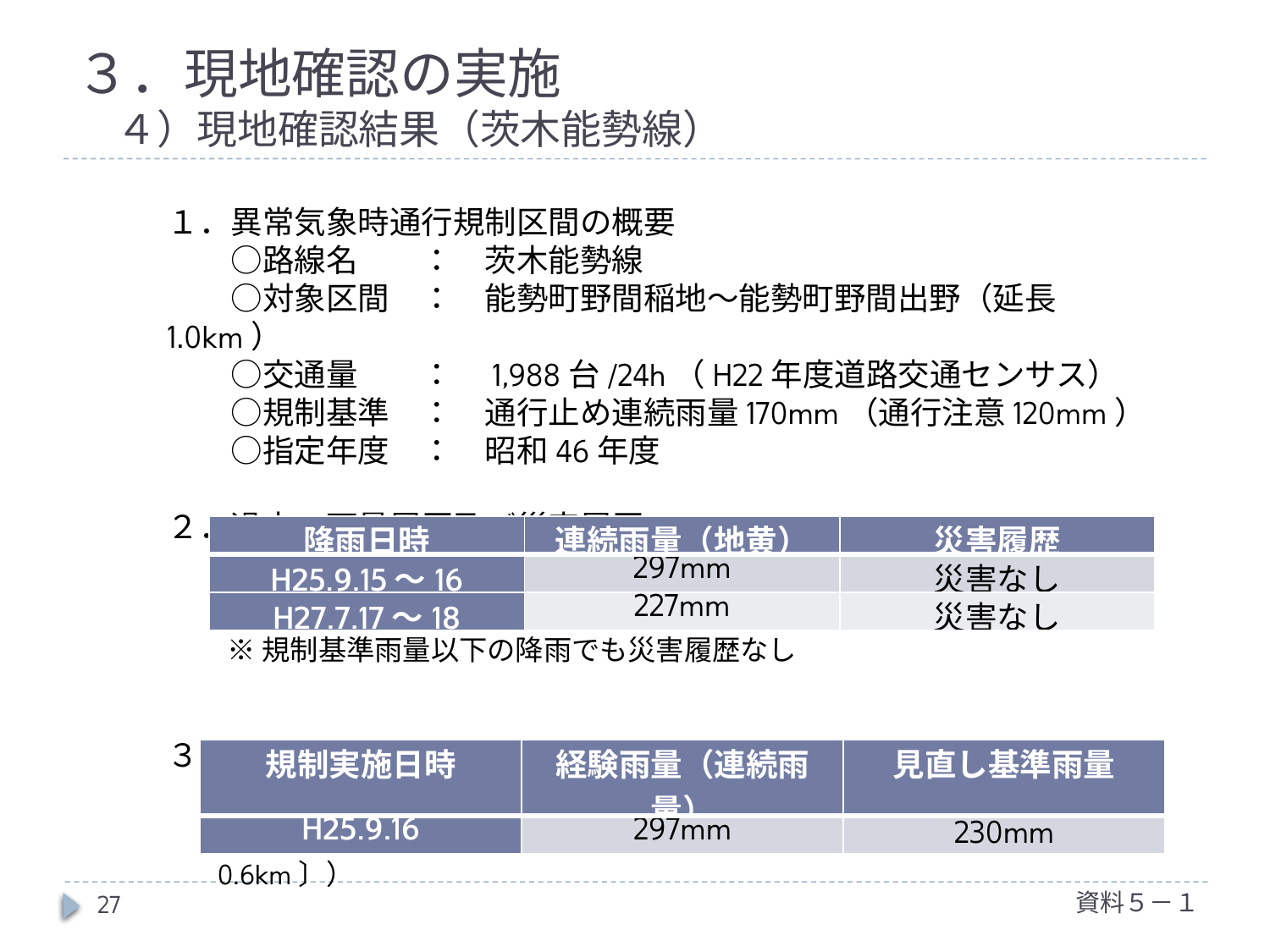

# ３．現地確認の実施 　４）現地確認結果（茨木能勢線）
１．異常気象時通行規制区間の概要
　　○路線名	：　茨木能勢線
　　○対象区間	：　能勢町野間稲地～能勢町野間出野（延長1.0km）
　　○交通量	：　1,988台/24h（H22年度道路交通センサス）
　　○規制基準	：　通行止め連続雨量170mm（通行注意120mm）
　　○指定年度	：　昭和46年度

２．過去の雨量履歴及び災害履歴

３．過去の最大雨量と基準の見直し

| 降雨日時 | 連続雨量（地黄） | 災害履歴 |
| --- | --- | --- |
| H25.9.15～16 | 297mm | 災害なし |
| H27.7.17～18 | 227mm | 災害なし |
※規制基準雨量以下の降雨でも災害履歴なし
| 規制実施日時 | 経験雨量（連続雨量） | 見直し基準雨量 |
| --- | --- | --- |
| H25.9.16 | 297mm | 230mm |
※雨量観測所　地黄（観測所からの距離 ０．８ｋｍ〔最長1.1km、最短0.6km〕）
資料５－１
27